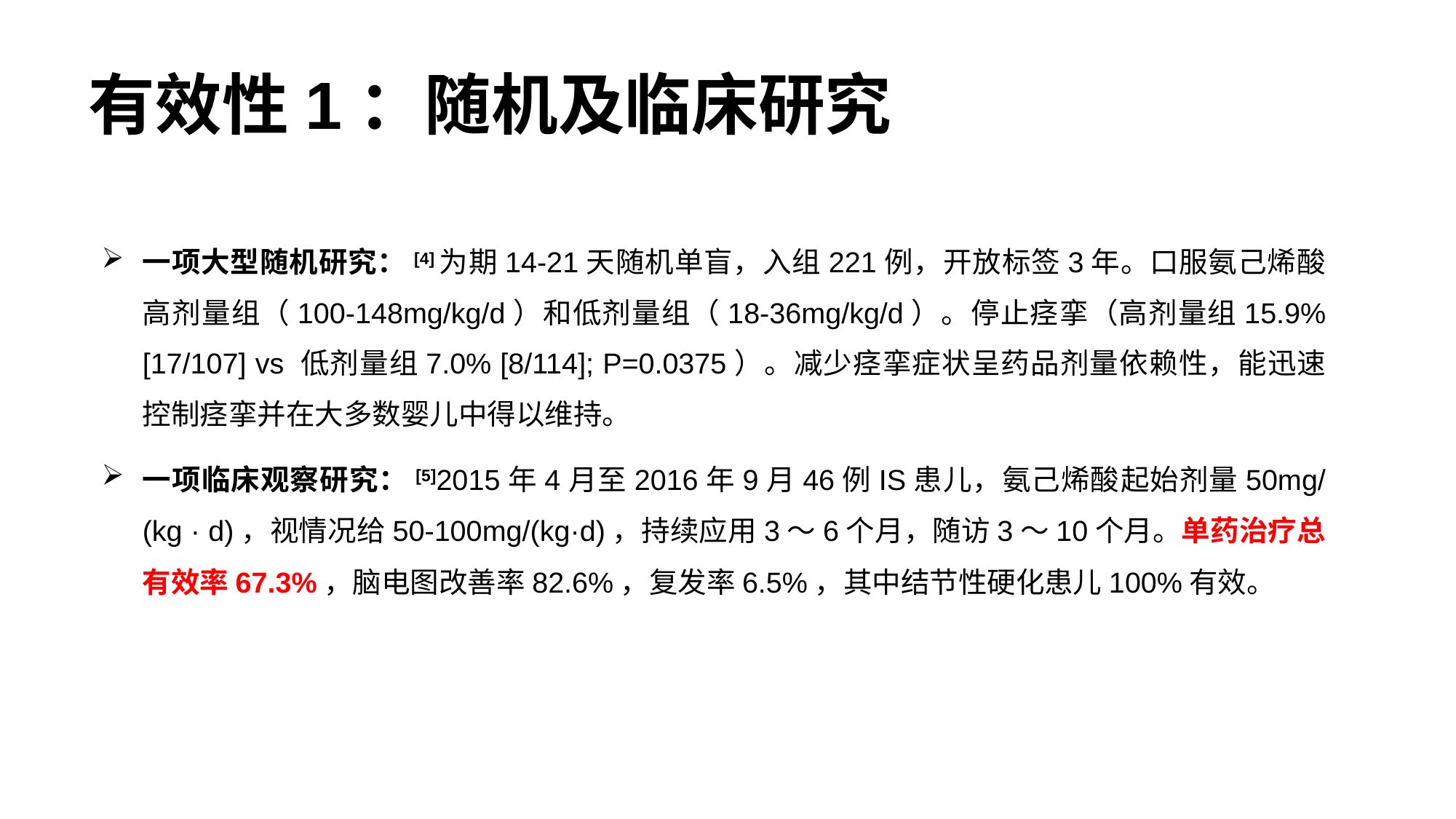

# 有效性1：随机及临床研究
一项大型随机研究：[4]为期14-21天随机单盲，入组221例，开放标签3年。口服氨己烯酸高剂量组（100-148mg/kg/d）和低剂量组（18-36mg/kg/d）。停止痉挛（高剂量组15.9% [17/107] vs 低剂量组7.0% [8/114]; P=0.0375）。减少痉挛症状呈药品剂量依赖性，能迅速控制痉挛并在大多数婴儿中得以维持。
一项临床观察研究：[5]2015年4月至2016年9月46例IS患儿，氨己烯酸起始剂量50mg/(kg · d)，视情况给50-100mg/(kg·d)，持续应用3～6个月，随访3～10个月。单药治疗总有效率67.3%，脑电图改善率82.6%，复发率6.5%，其中结节性硬化患儿100%有效。